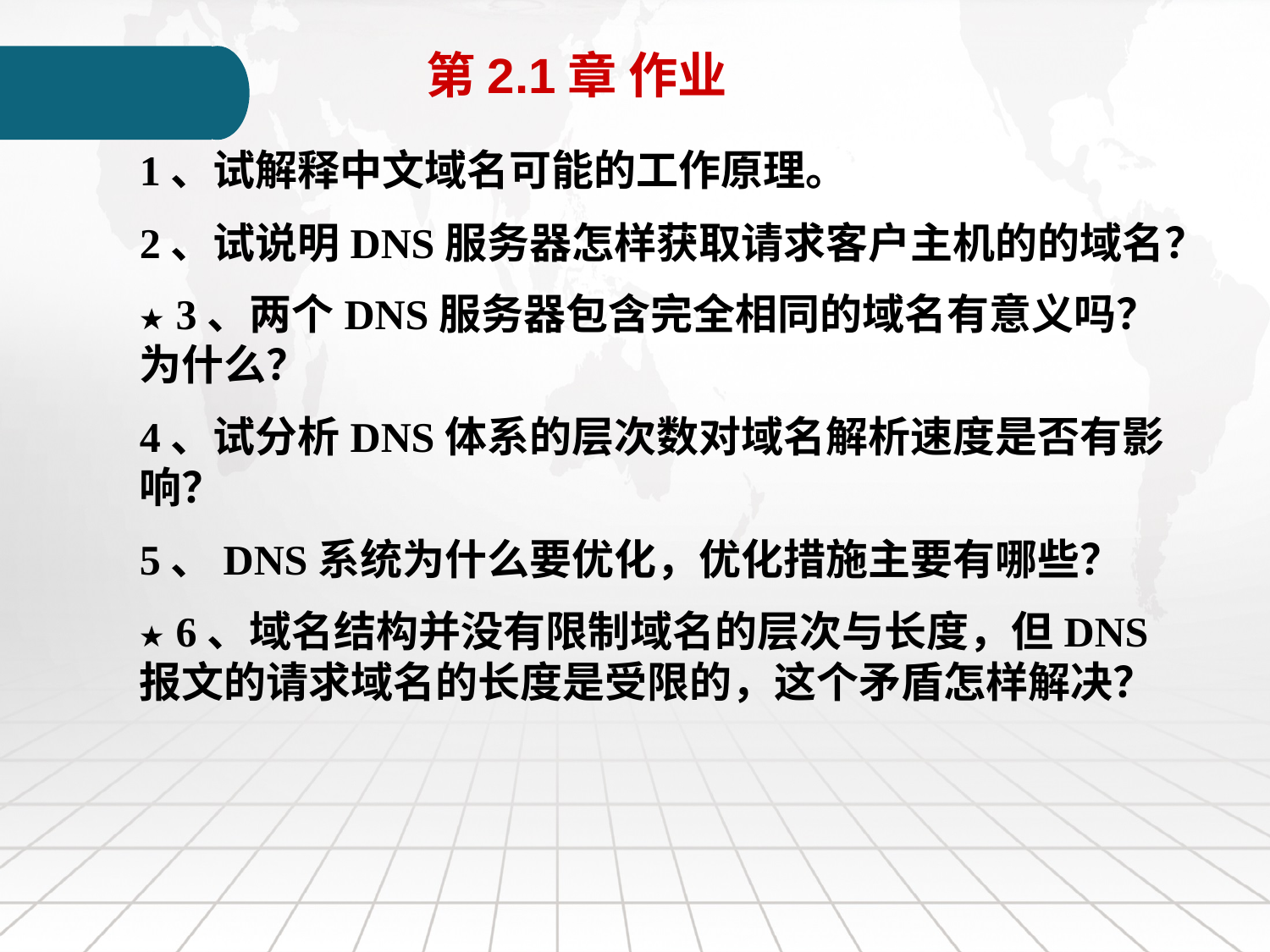

第2.1章 作业
1、试解释中文域名可能的工作原理。
2、试说明DNS服务器怎样获取请求客户主机的的域名？
★ 3、两个DNS服务器包含完全相同的域名有意义吗？为什么？
4、试分析DNS体系的层次数对域名解析速度是否有影响？
5、DNS系统为什么要优化，优化措施主要有哪些？
★ 6、域名结构并没有限制域名的层次与长度，但DNS报文的请求域名的长度是受限的，这个矛盾怎样解决？